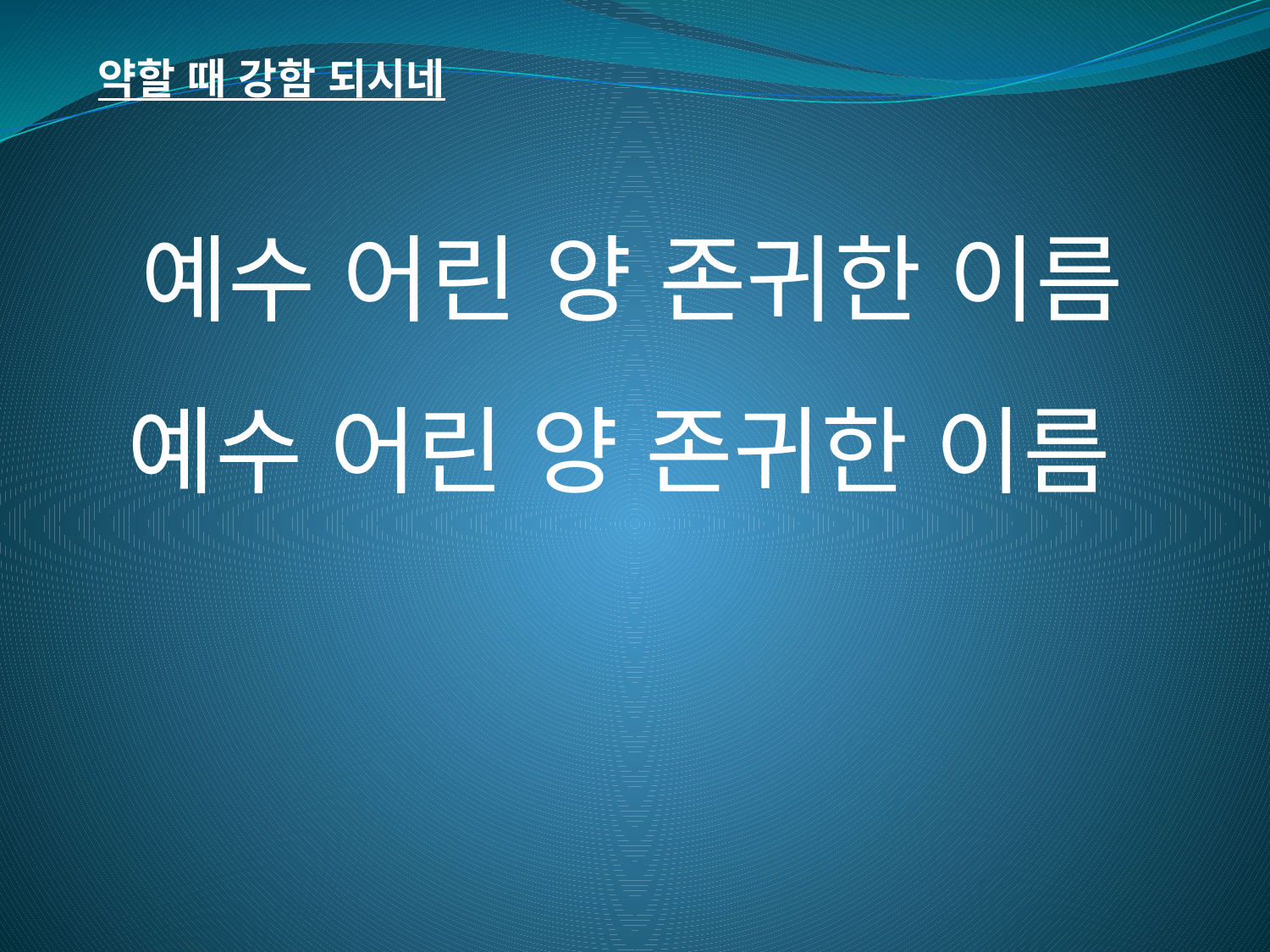

약할 때 강함 되시네
예수 어린 양 존귀한 이름
예수 어린 양 존귀한 이름